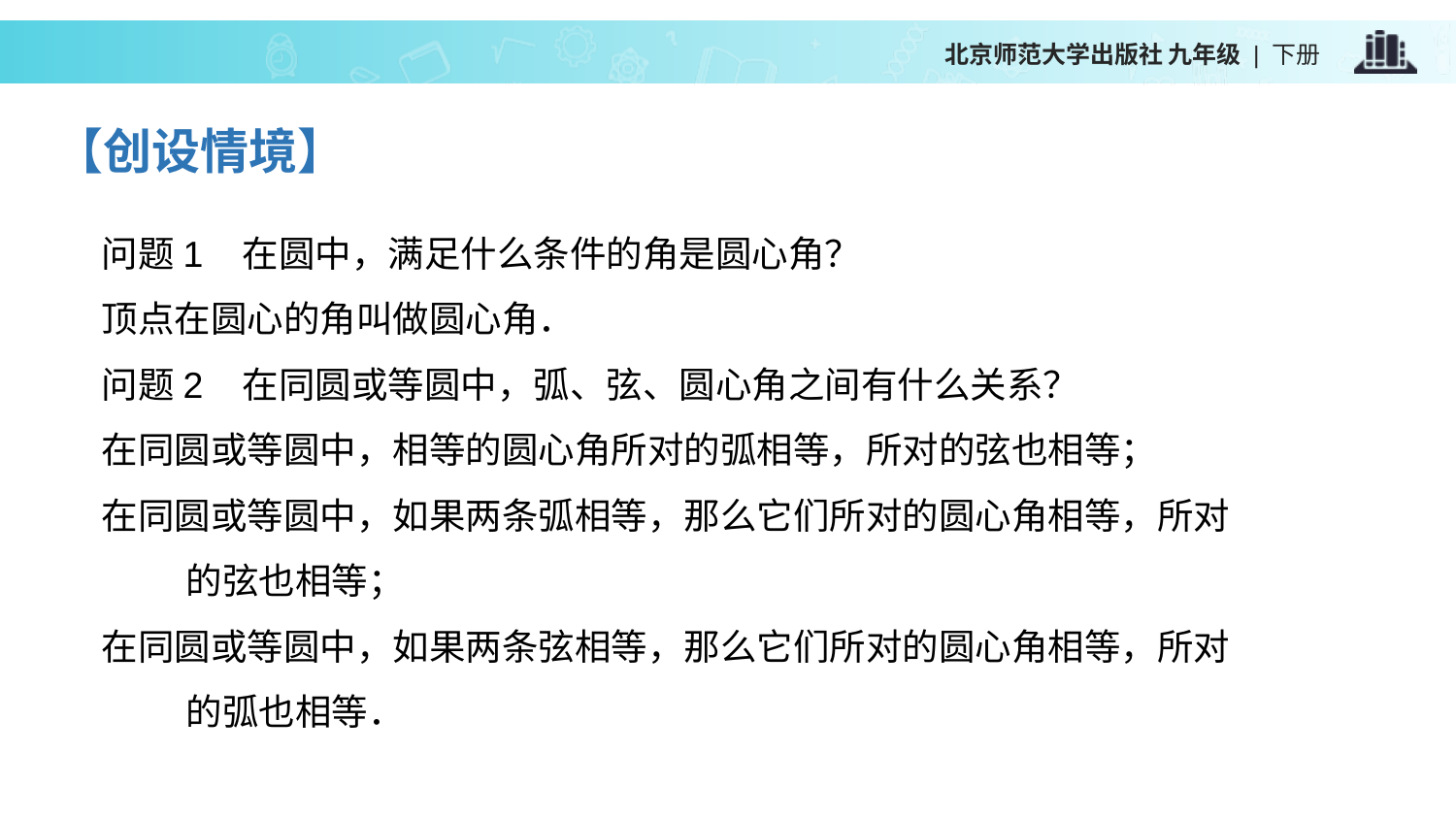

【创设情境】
问题1   在圆中，满足什么条件的角是圆心角？
顶点在圆心的角叫做圆心角．
问题2   在同圆或等圆中，弧、弦、圆心角之间有什么关系？
在同圆或等圆中，相等的圆心角所对的弧相等，所对的弦也相等；
在同圆或等圆中，如果两条弧相等，那么它们所对的圆心角相等，所对的弦也相等；
在同圆或等圆中，如果两条弦相等，那么它们所对的圆心角相等，所对的弧也相等．